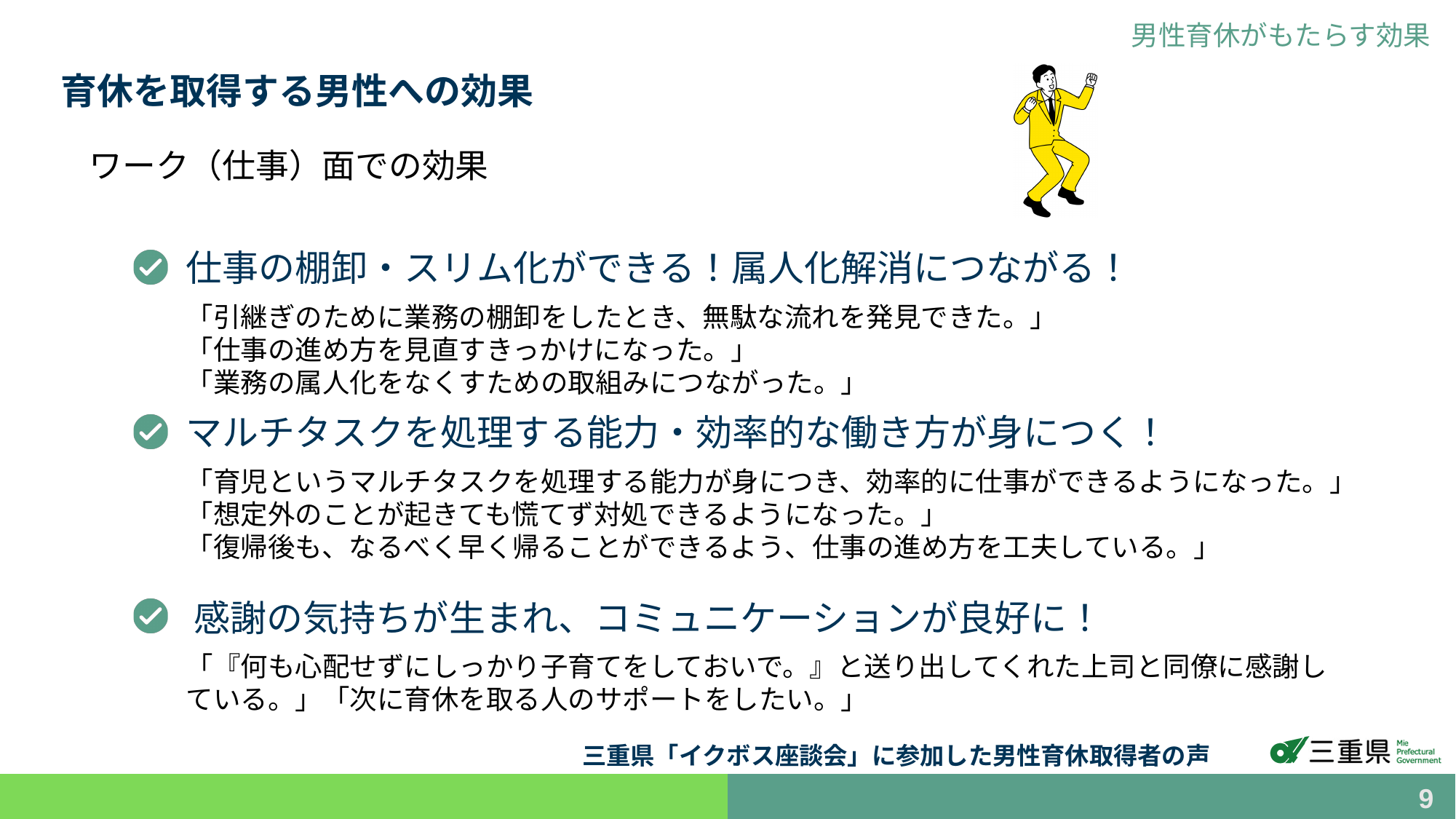

男性育休がもたらす効果
育休を取得する男性への効果

ワーク（仕事）面での効果
仕事の棚卸・スリム化ができる！属人化解消につながる！

「引継ぎのために業務の棚卸をしたとき、無駄な流れを発見できた。」
「仕事の進め方を見直すきっかけになった。」
「業務の属人化をなくすための取組みにつながった。」
マルチタスクを処理する能力・効率的な働き方が身につく！

「育児というマルチタスクを処理する能力が身につき、効率的に仕事ができるようになった。」
「想定外のことが起きても慌てず対処できるようになった。」
「復帰後も、なるべく早く帰ることができるよう、仕事の進め方を工夫している。」
感謝の気持ちが生まれ、コミュニケーションが良好に！

「『何も心配せずにしっかり子育てをしておいで。』と送り出してくれた上司と同僚に感謝している。」「次に育休を取る人のサポートをしたい。」
三重県「イクボス座談会」に参加した男性育休取得者の声